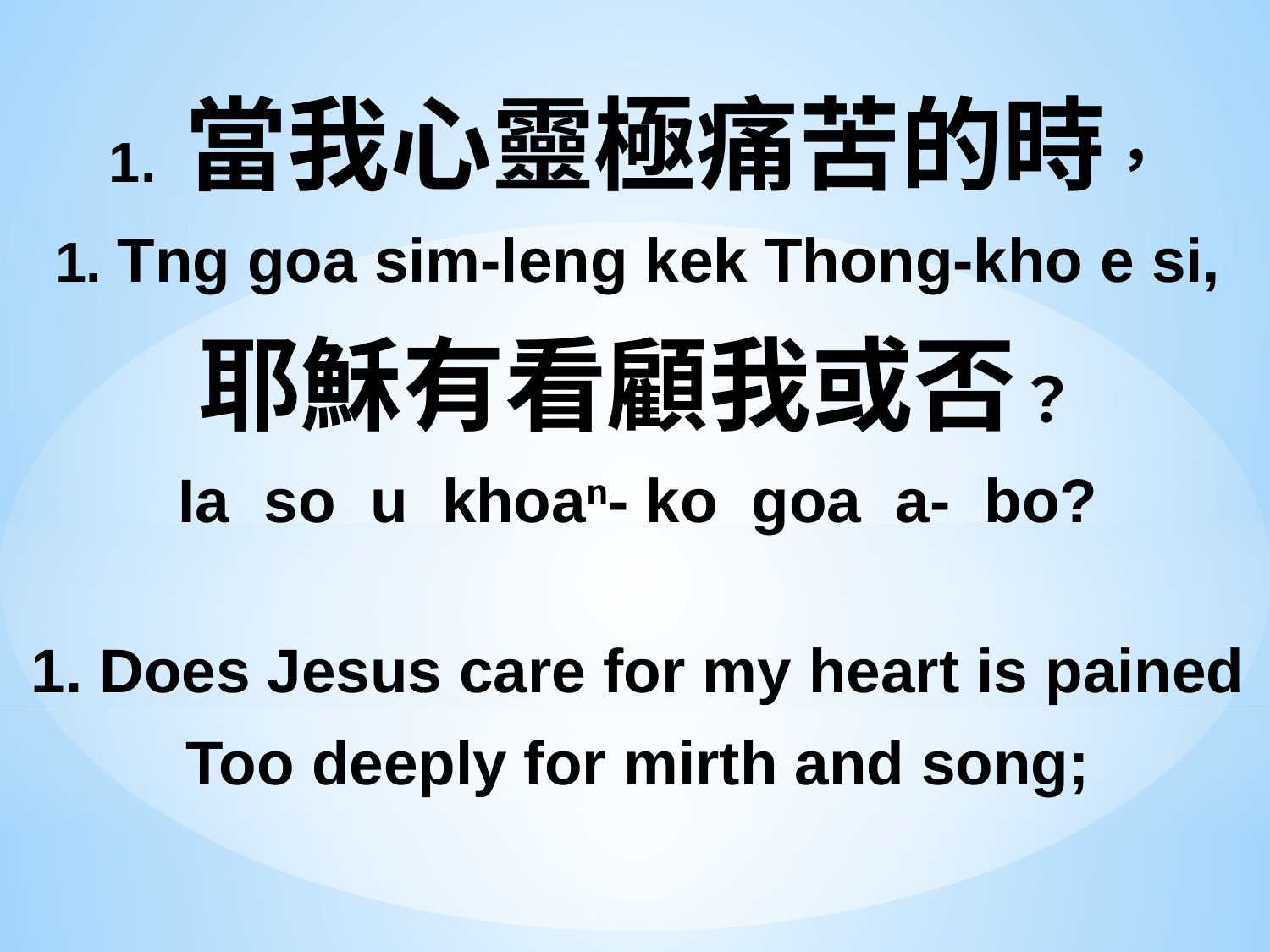

1. 當我心靈極痛苦的時，
1. Tng goa sim-leng kek Thong-kho e si,
耶穌有看顧我或否？
Ia  so  u  khoan- ko  goa  a-  bo?

1. Does Jesus care for my heart is pained
Too deeply for mirth and song;